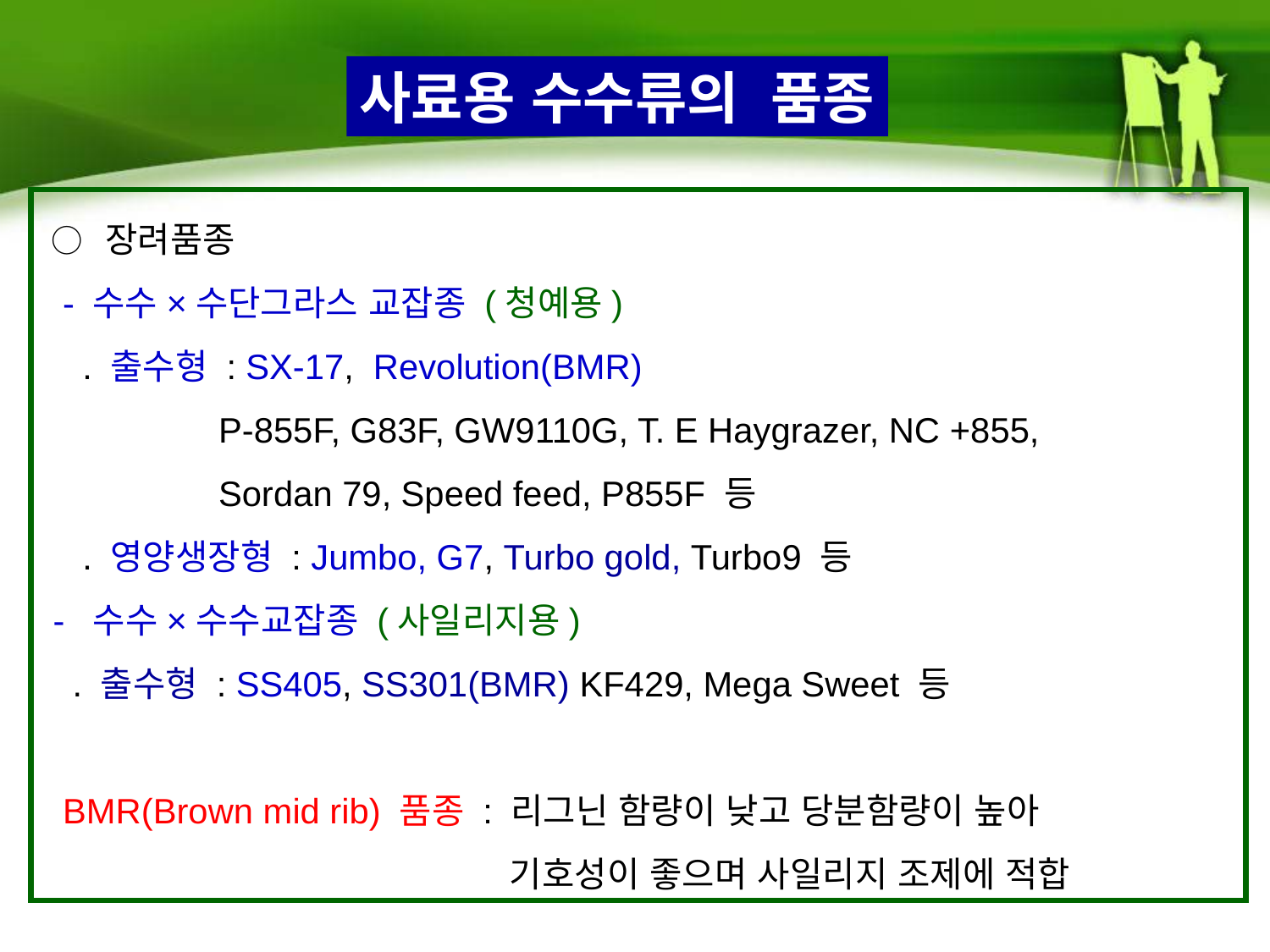

사료용 수수류의  품종
 ○  장려품종
  - 수수×수단그라스 교잡종 (청예용)
    . 출수형 : SX-17,  Revolution(BMR)
                  P-855F, G83F, GW9110G, T. E Haygrazer, NC +855,
                  Sordan 79, Speed feed, P855F 등
    . 영양생장형 : Jumbo, G7, Turbo gold, Turbo9 등
 -  수수×수수교잡종 (사일리지용)
   . 출수형 : SS405, SS301(BMR) KF429, Mega Sweet 등

  BMR(Brown mid rib) 품종 : 리그닌 함량이 낮고 당분함량이 높아
                                              기호성이 좋으며 사일리지 조제에 적합